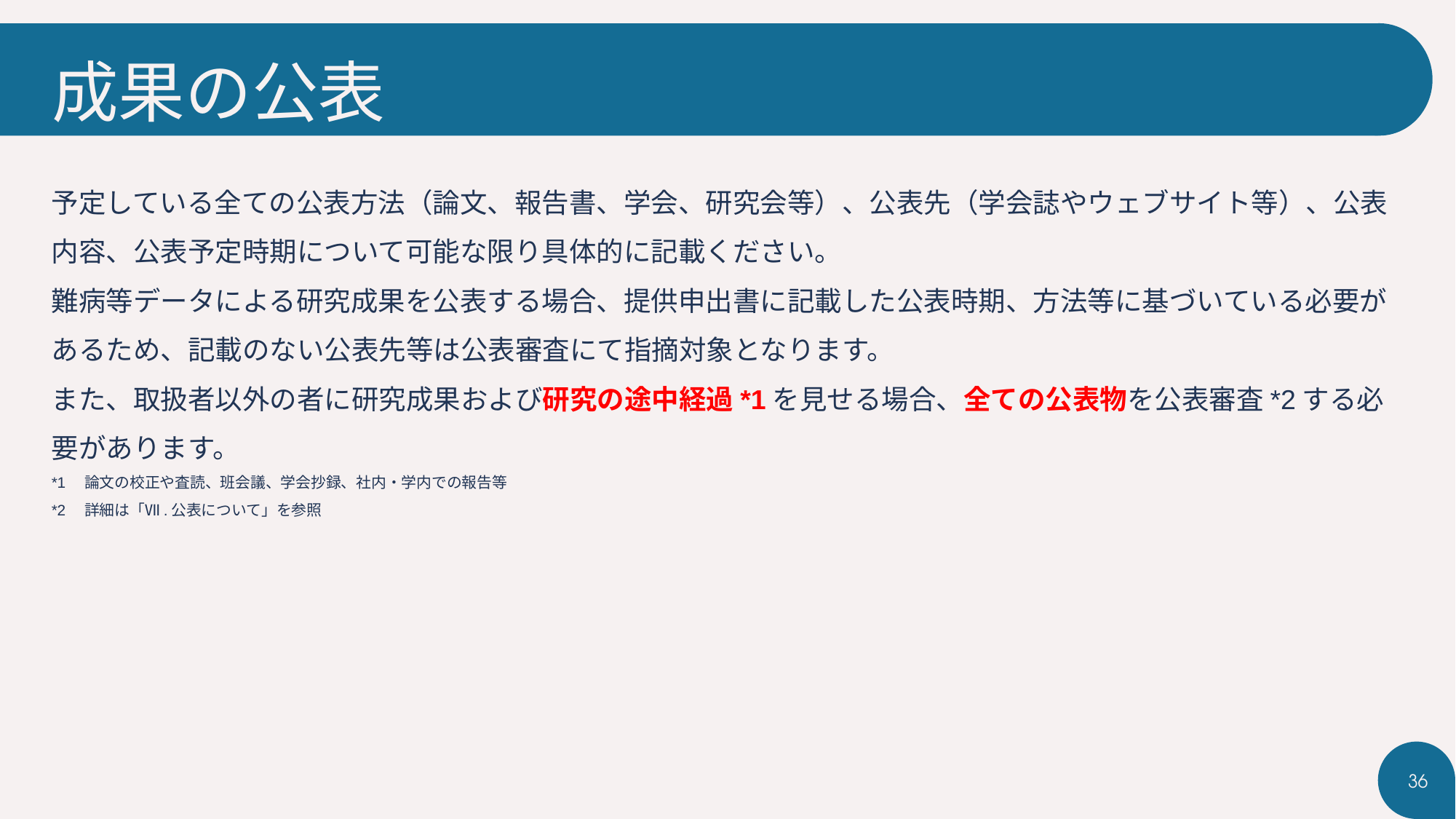

# 成果の公表
予定している全ての公表方法（論文、報告書、学会、研究会等）、公表先（学会誌やウェブサイト等）、公表内容、公表予定時期について可能な限り具体的に記載ください。
難病等データによる研究成果を公表する場合、提供申出書に記載した公表時期、方法等に基づいている必要があるため、記載のない公表先等は公表審査にて指摘対象となります。
また、取扱者以外の者に研究成果および研究の途中経過*1を見せる場合、全ての公表物を公表審査*2する必要があります。
*1　論文の校正や査読、班会議、学会抄録、社内・学内での報告等
*2　詳細は「Ⅶ.公表について」を参照
36